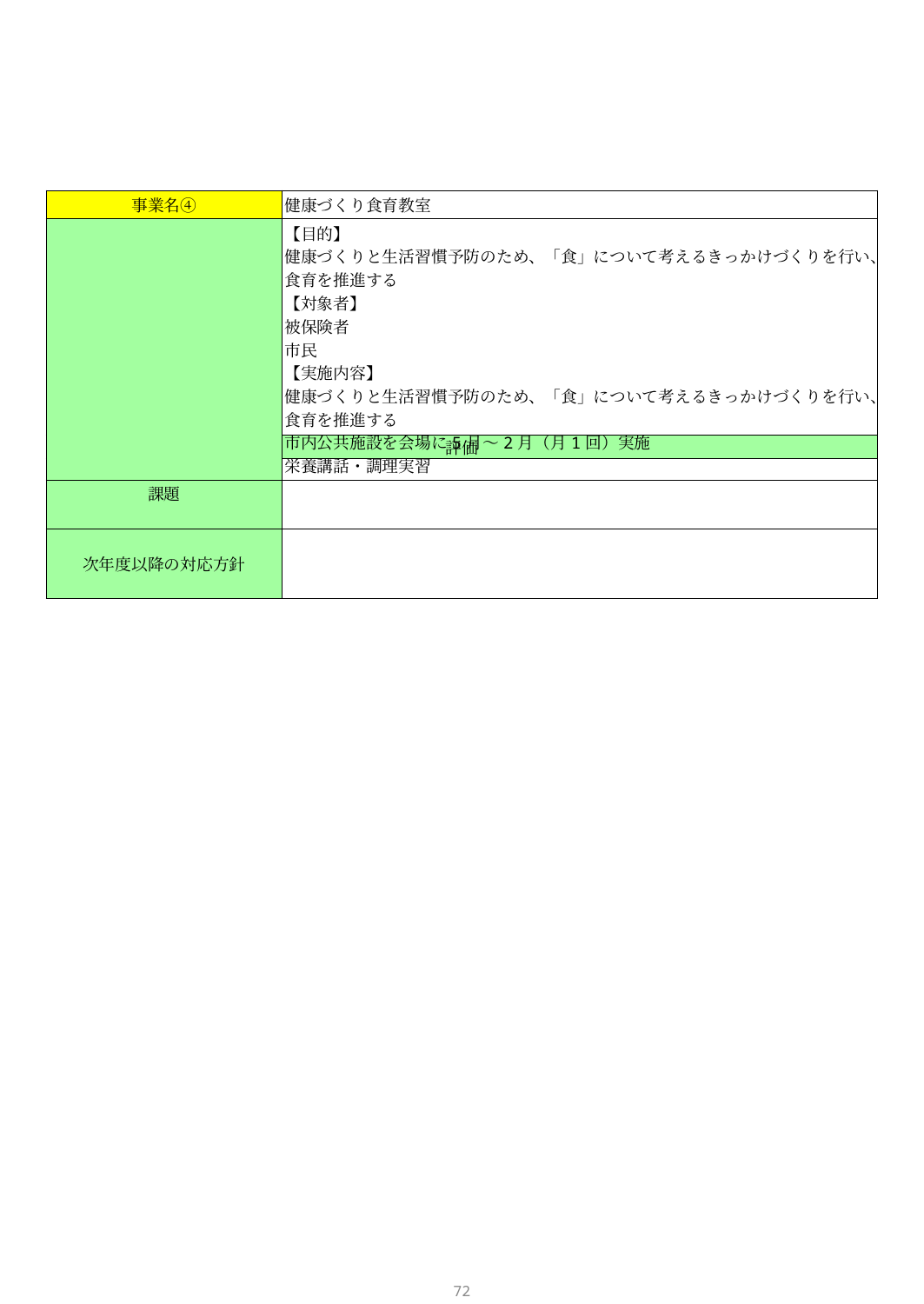

| 事業名④ | 健康づくり食育教室 |
| --- | --- |
|  | 【目的】 健康づくりと生活習慣予防のため、「食」について考えるきっかけづくりを行い、食育を推進する 【対象者】 被保険者 市民 【実施内容】 健康づくりと生活習慣予防のため、「食」について考えるきっかけづくりを行い、食育を推進する 市内公共施設を会場に5月～2月（月1回）実施 栄養講話・調理実習 |
| 評価 |  |
| --- | --- |
| 課題 |  |
| 次年度以降の対応方針 |  |
72